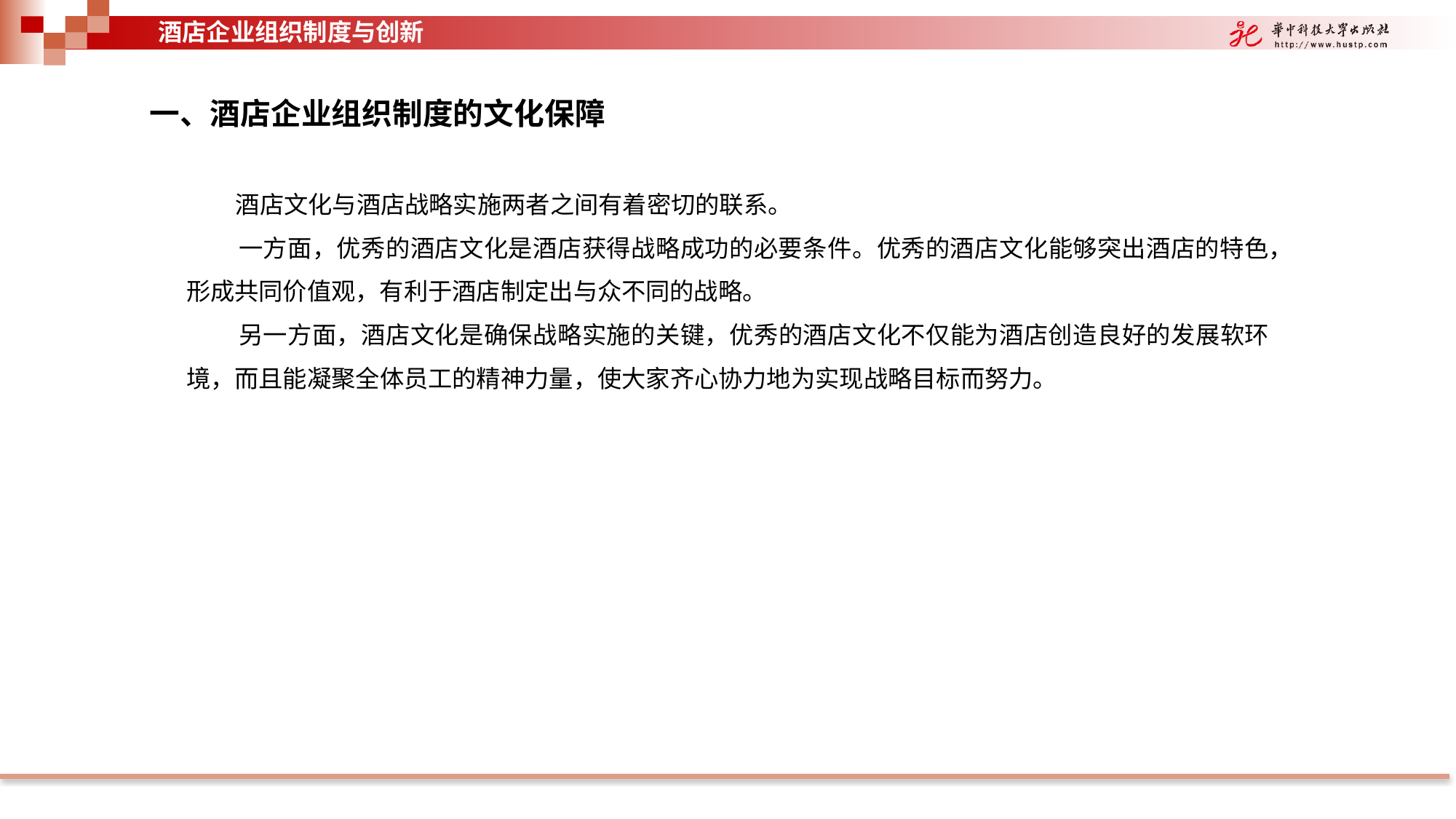

酒店企业组织制度与创新
一、酒店企业组织制度的文化保障
        酒店文化与酒店战略实施两者之间有着密切的联系。
        一方面，优秀的酒店文化是酒店获得战略成功的必要条件。优秀的酒店文化能够突出酒店的特色，形成共同价值观，有利于酒店制定出与众不同的战略。
        另一方面，酒店文化是确保战略实施的关键，优秀的酒店文化不仅能为酒店创造良好的发展软环境，而且能凝聚全体员工的精神力量，使大家齐心协力地为实现战略目标而努力。